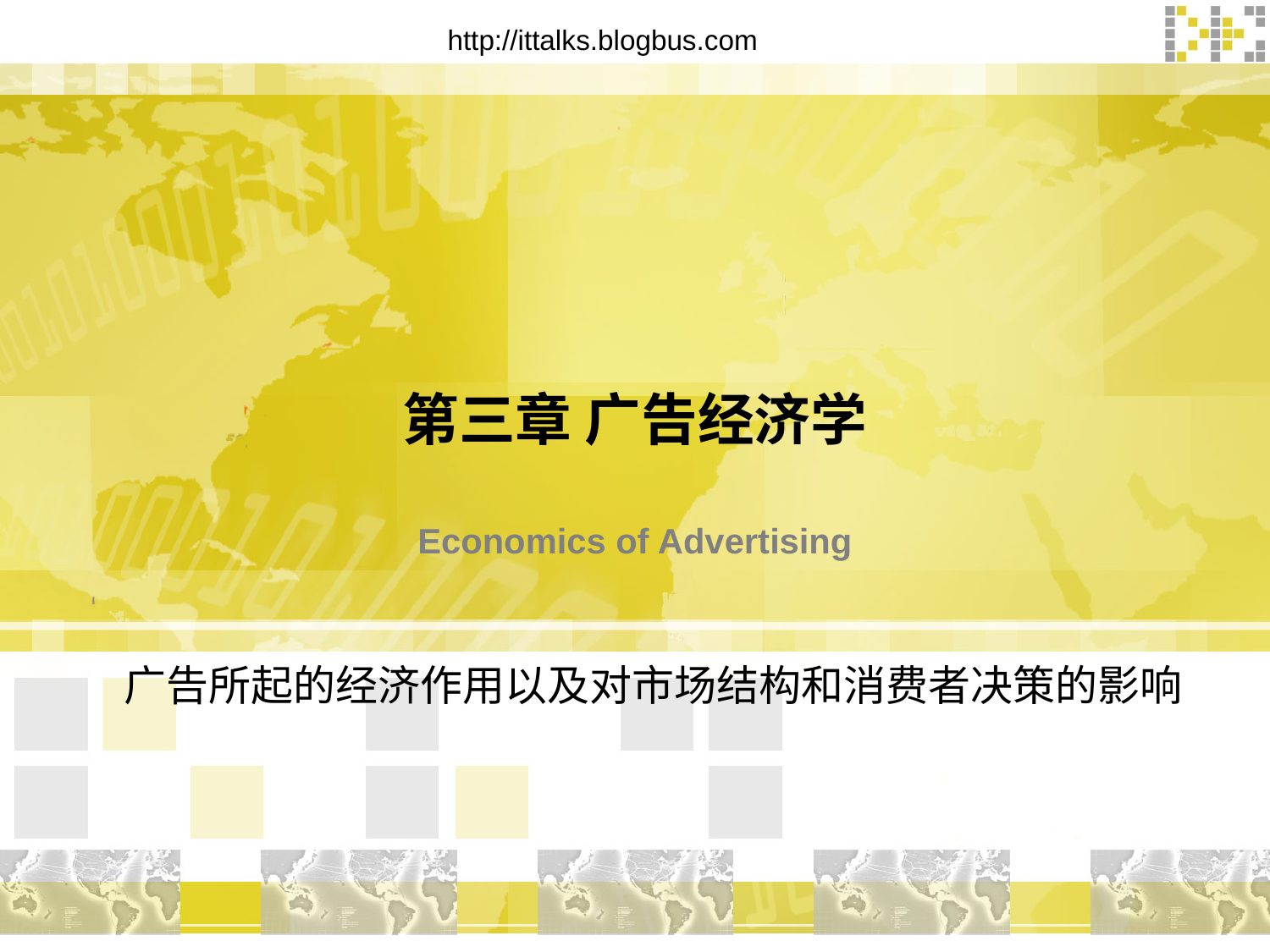

# 第三章 广告经济学
Economics of Advertising
广告所起的经济作用以及对市场结构和消费者决策的影响